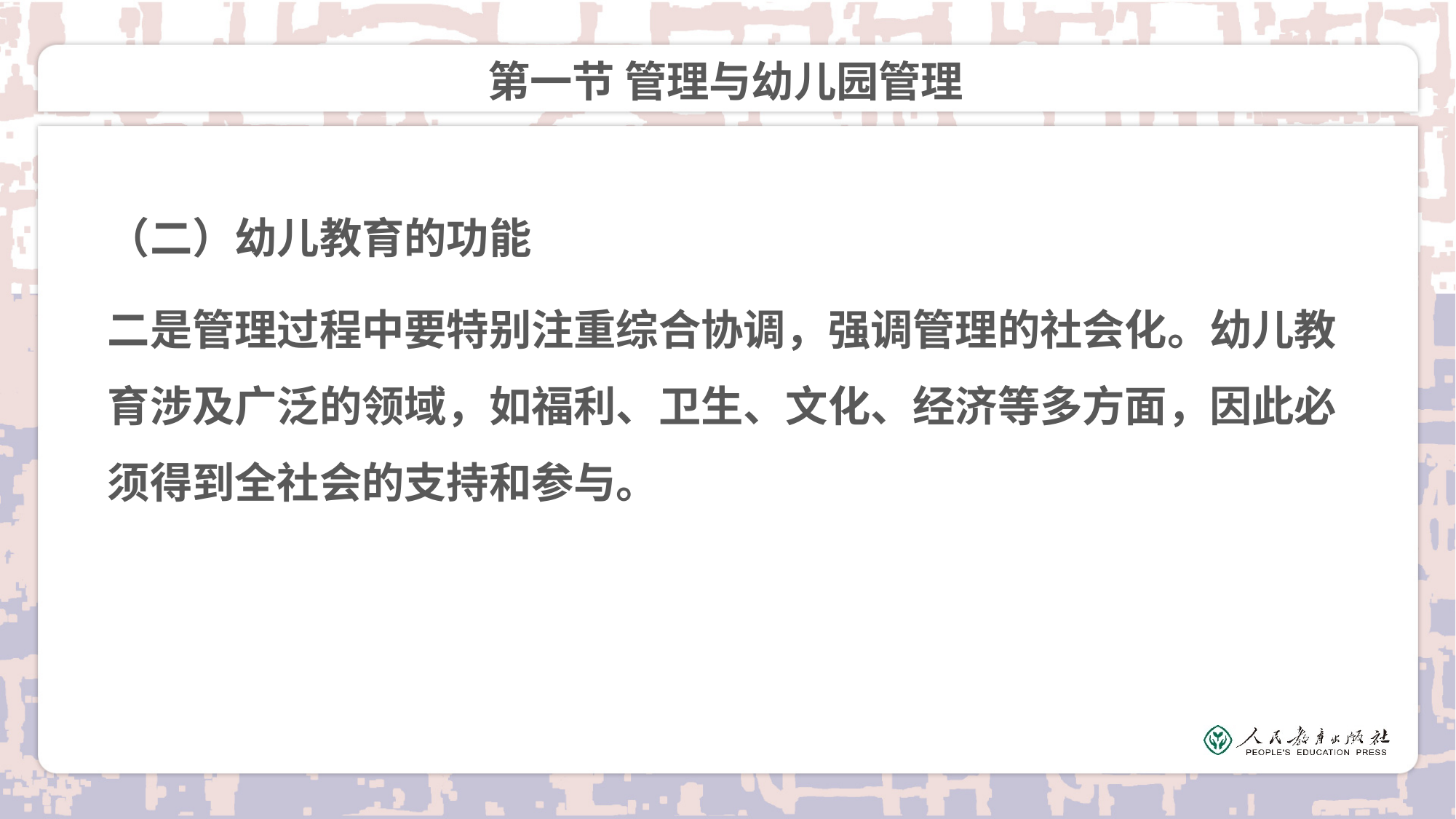

# 第一节 管理与幼儿园管理
（二）幼儿教育的功能
二是管理过程中要特别注重综合协调，强调管理的社会化。幼儿教育涉及广泛的领域，如福利、卫生、文化、经济等多方面，因此必须得到全社会的支持和参与。